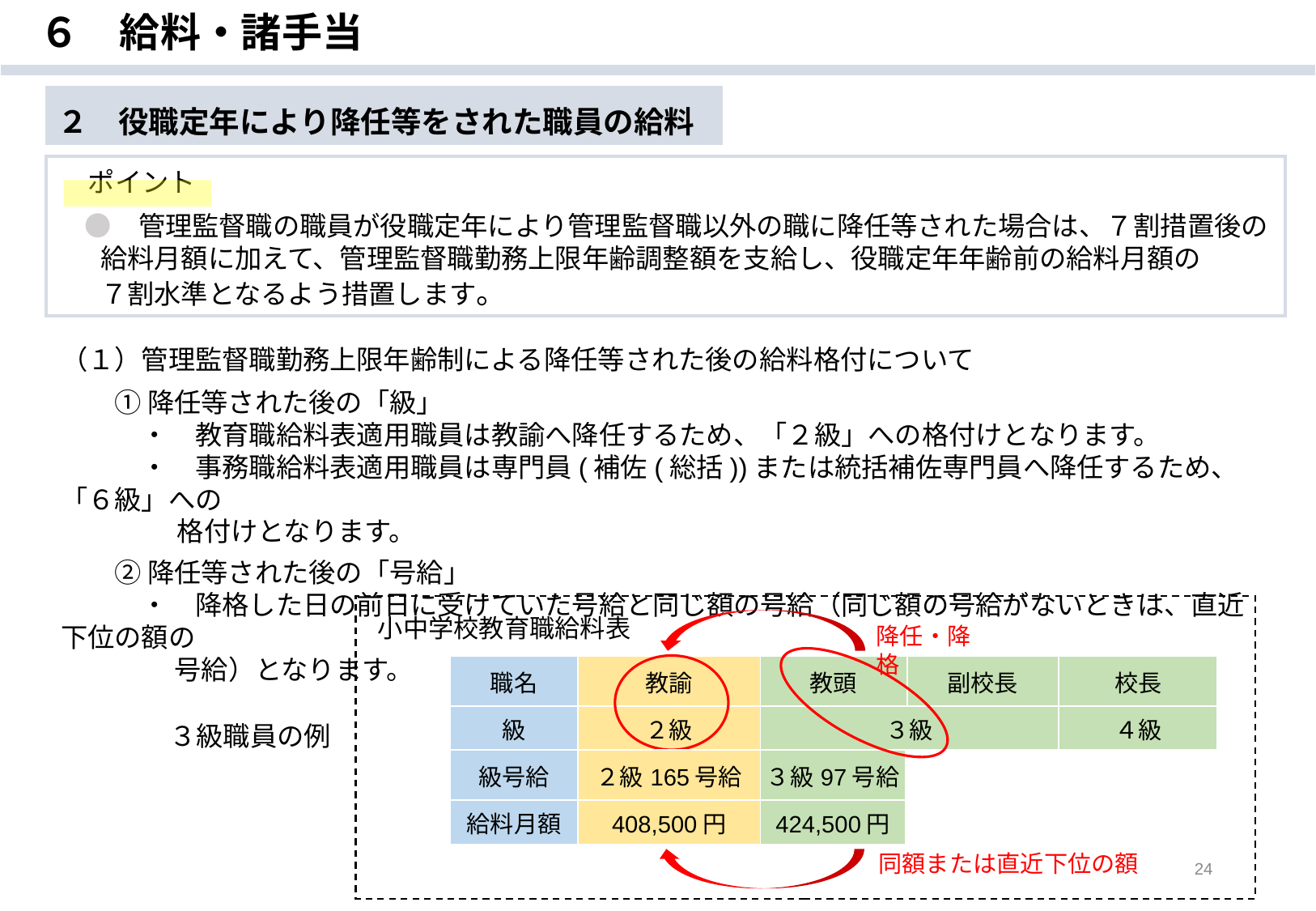

６　給料・諸手当

２　役職定年により降任等をされた職員の給料
　ポイント

　●　管理監督職の職員が役職定年により管理監督職以外の職に降任等された場合は、７割措置後の
      給料月額に加えて、管理監督職勤務上限年齢調整額を支給し、役職定年年齢前の給料月額の
      ７割水準となるよう措置します。
（１）管理監督職勤務上限年齢制による降任等された後の給料格付について

　　① 降任等された後の「級」
　　　・　教育職給料表適用職員は教諭へ降任するため、「２級」への格付けとなります。
　　　・　事務職給料表適用職員は専門員(補佐(総括))または統括補佐専門員へ降任するため、「６級」への
　　　　  格付けとなります。

　　② 降任等された後の「号給」
　　　・　降格した日の前日に受けていた号給と同じ額の号給（同じ額の号給がないときは、直近下位の額の
　　　　 号給）となります。

小中学校教育職給料表

降任・降格

| 職名 | 教諭 | 教頭 | 副校長 | 校長 |
| --- | --- | --- | --- | --- |
| 級 | ２級 | ３級 |  | ４級 |

３級職員の例
| 級号給 | ２級165号給 | ３級97号給 |
| --- | --- | --- |
| 給料月額 | 408,500円 | 424,500円 |
同額または直近下位の額
24